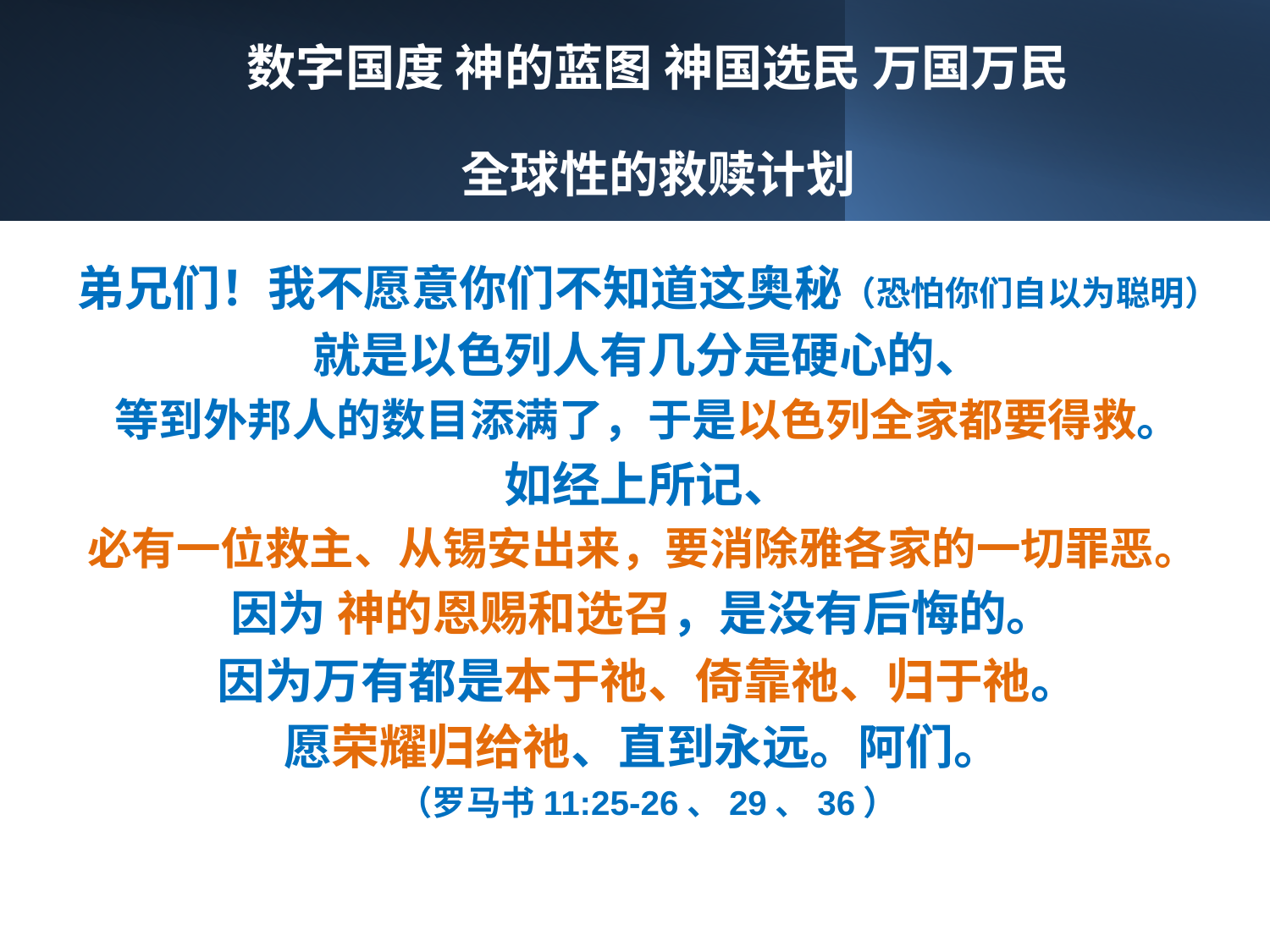

# 数字国度 神的蓝图 神国选民 万国万民 全球性的救赎计划
弟兄们！我不愿意你们不知道这奥秘（恐怕你们自以为聪明）
就是以色列人有几分是硬心的、
等到外邦人的数目添满了，于是以色列全家都要得救。
如经上所记、
必有一位救主、从锡安出来，要消除雅各家的一切罪恶。
因为 神的恩赐和选召，是没有后悔的。
因为万有都是本于祂、倚靠祂、归于祂。
愿荣耀归给祂、直到永远。阿们。
（罗马书11:25-26、29、36）